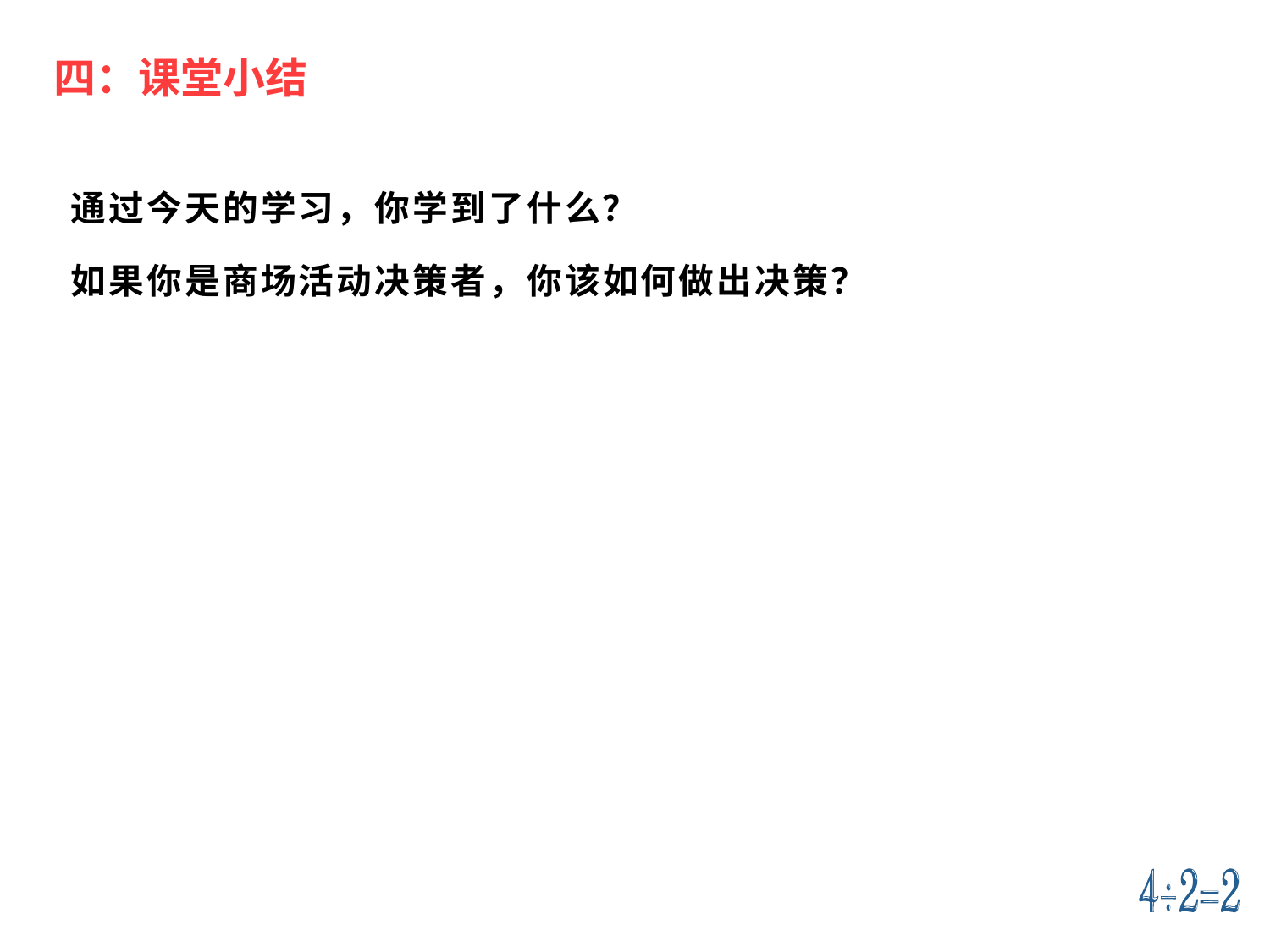

四：课堂小结

通过今天的学习，你学到了什么？
如果你是商场活动决策者，你该如何做出决策？